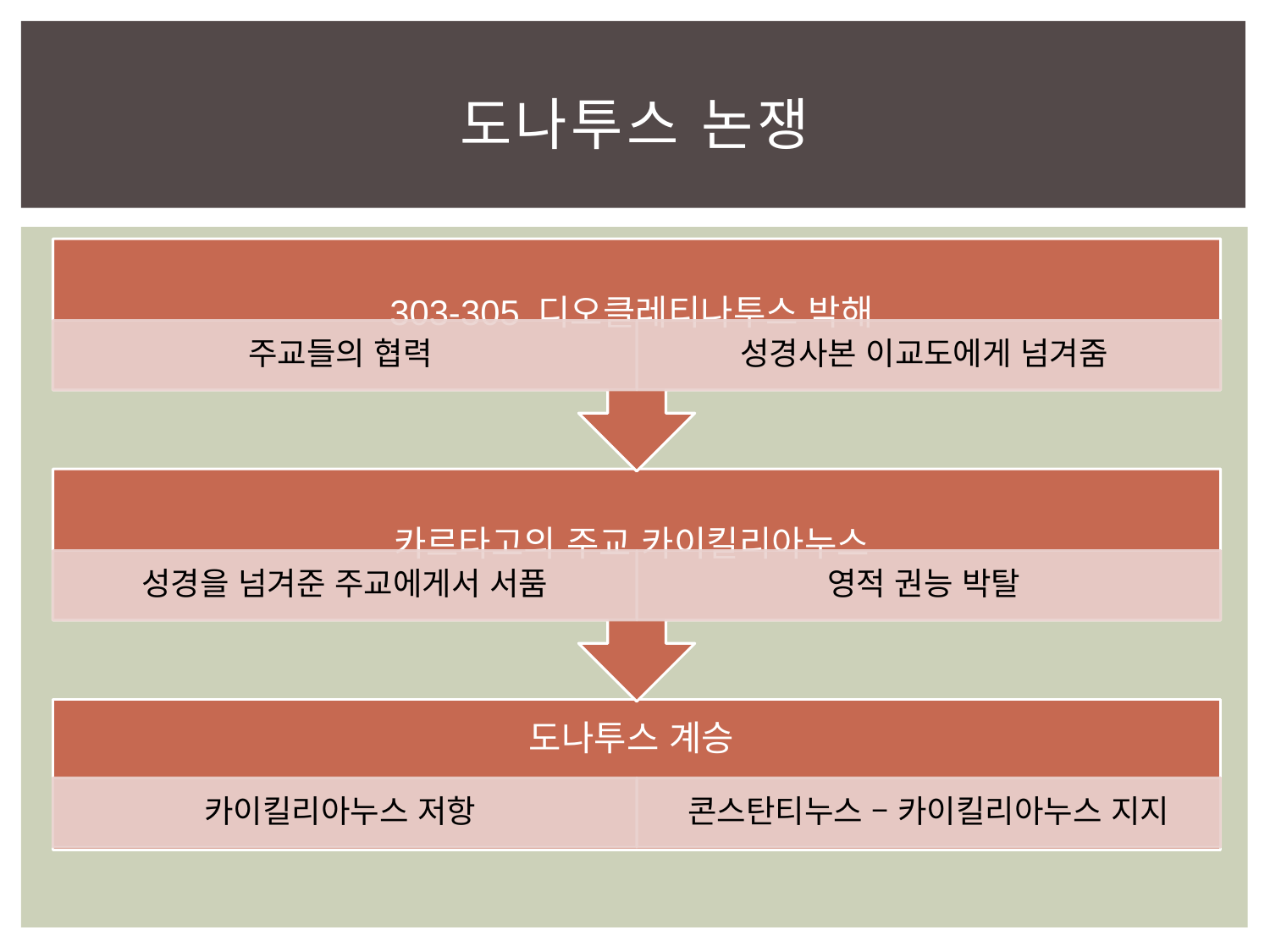

# 도나투스 논쟁
도나투스 계승
카이킬리아누스 저항
콘스탄티누스 – 카이킬리아누스 지지
카르타고의 주교 카이킬리아누스
성경을 넘겨준 주교에게서 서품
영적 권능 박탈
303-305 디오클레티나투스 박해
주교들의 협력
성경사본 이교도에게 넘겨줌